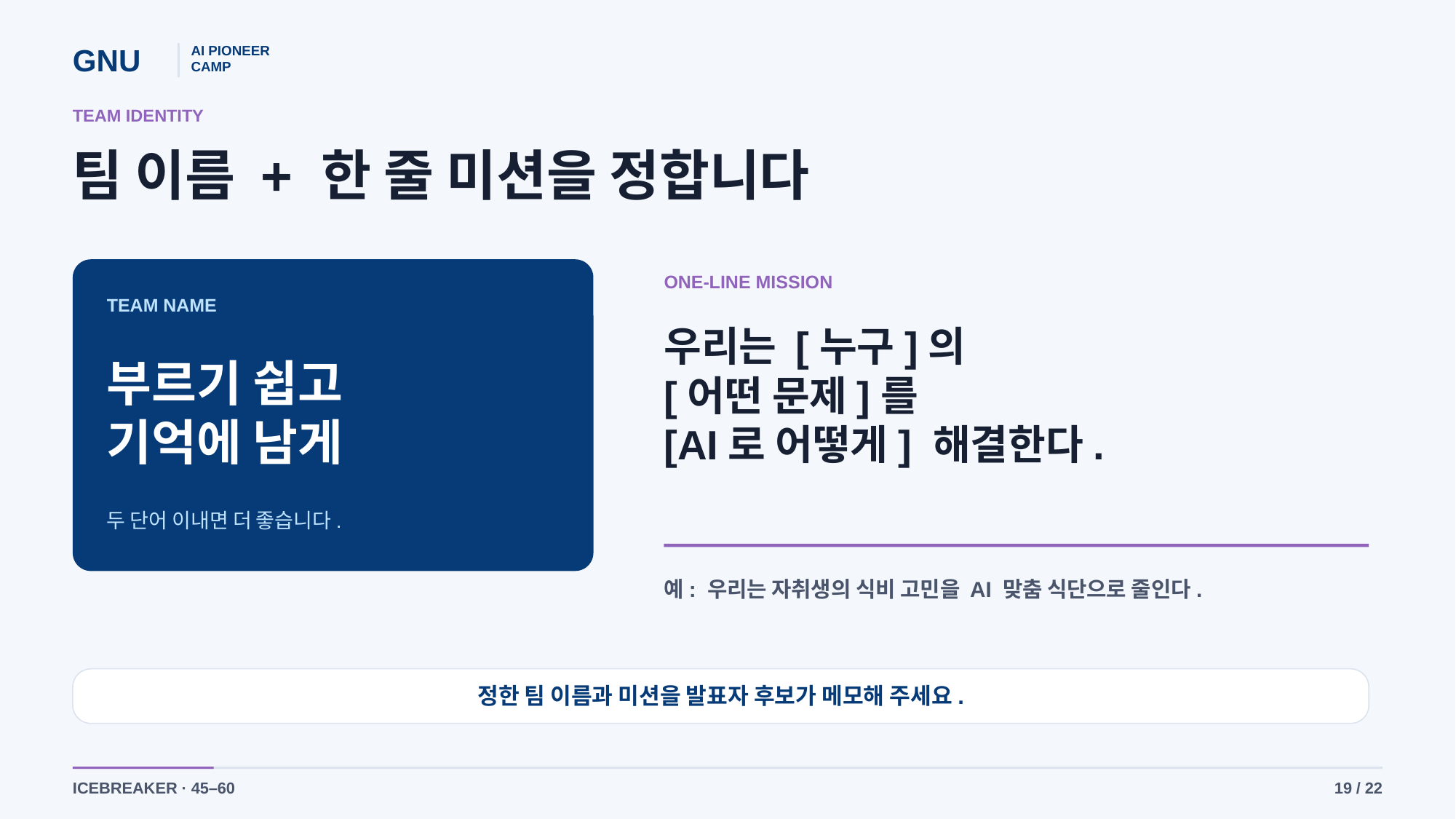

GNU
AI PIONEER
CAMP

TEAM IDENTITY
팀 이름 + 한 줄 미션을 정합니다

ONE-LINE MISSION
TEAM NAME
우리는 [누구]의
[어떤 문제]를
[AI로 어떻게] 해결한다.
부르기 쉽고
기억에 남게
두 단어 이내면 더 좋습니다.

예: 우리는 자취생의 식비 고민을 AI 맞춤 식단으로 줄인다.

정한 팀 이름과 미션을 발표자 후보가 메모해 주세요.

ICEBREAKER · 45–60
19 / 22